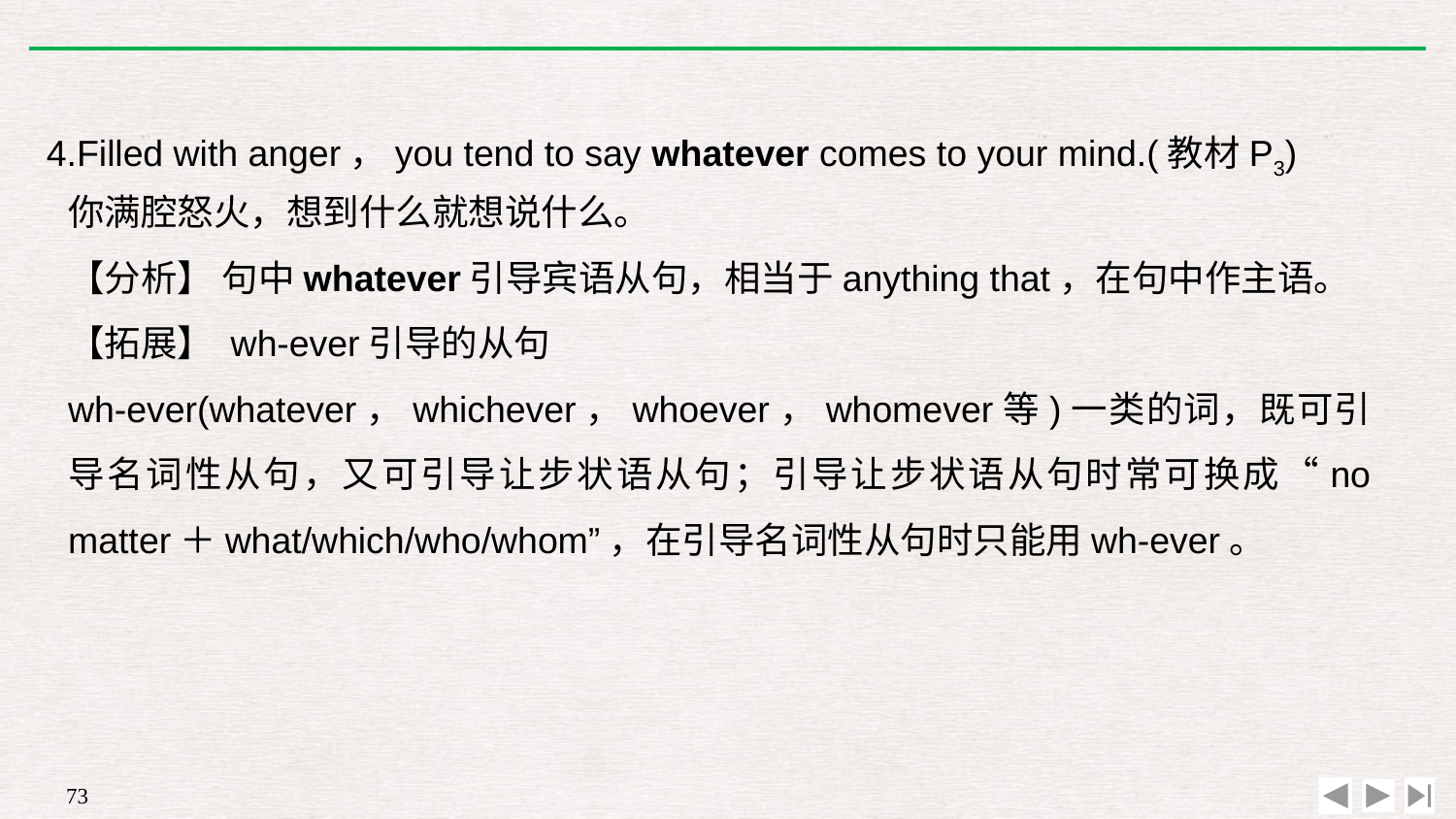

4.Filled with anger，you tend to say whatever comes to your mind.(教材P3)
你满腔怒火，想到什么就想说什么。
【分析】 句中whatever引导宾语从句，相当于anything that，在句中作主语。
【拓展】 wh-ever引导的从句
wh-ever(whatever，whichever，whoever，whomever等)一类的词，既可引导名词性从句，又可引导让步状语从句；引导让步状语从句时常可换成“no matter＋what/which/who/whom”，在引导名词性从句时只能用wh-ever。